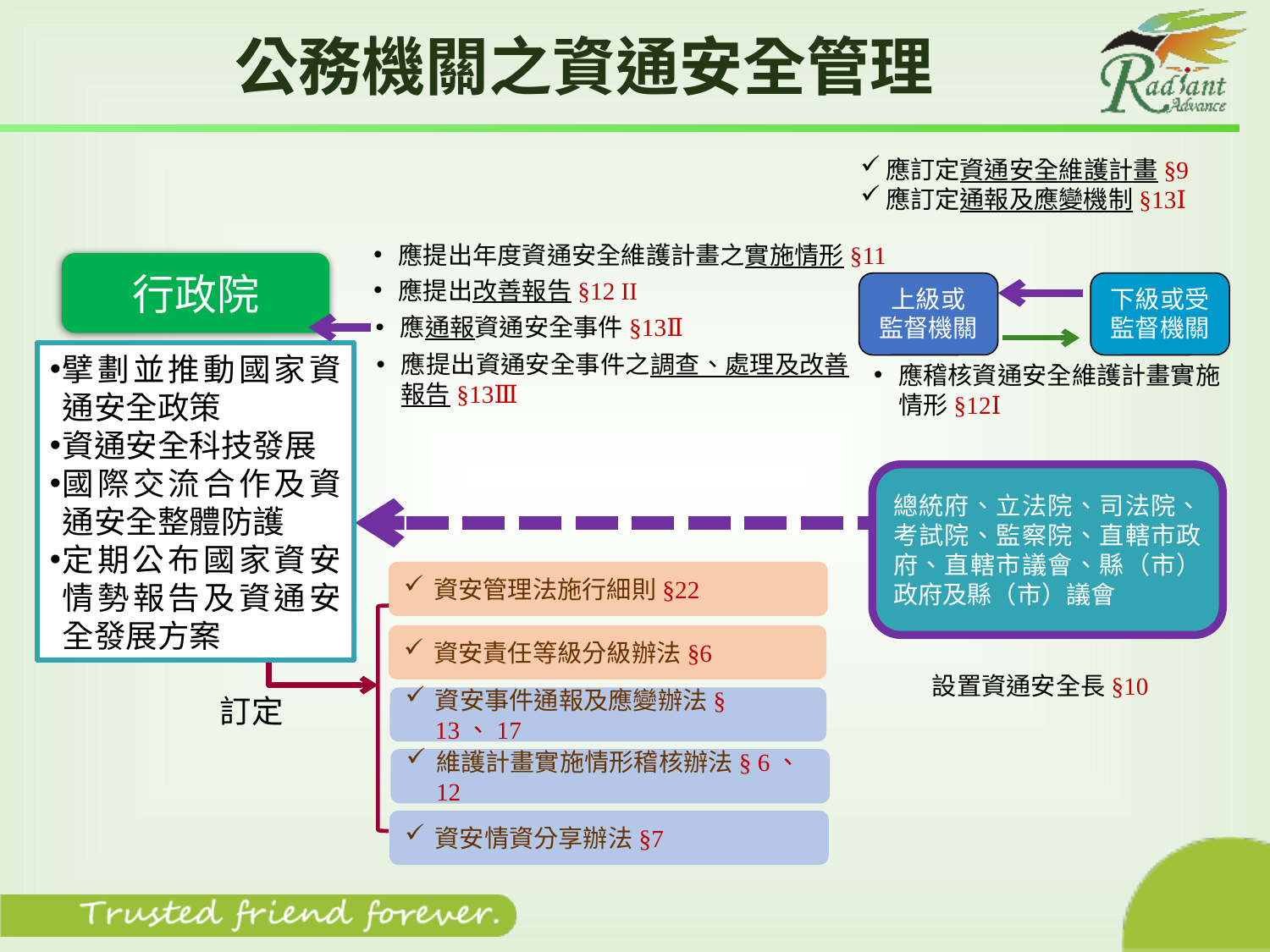

# 公務機關之資通安全管理
應訂定資通安全維護計畫§9
應訂定通報及應變機制§13Ⅰ
應提出年度資通安全維護計畫之實施情形§11
行政院
擘劃並推動國家資通安全政策
資通安全科技發展
國際交流合作及資通安全整體防護
定期公布國家資安情勢報告及資通安全發展方案
應提出改善報告§12 II
上級或
監督機關
下級或受監督機關
應通報資通安全事件§13Ⅱ
應提出資通安全事件之調查、處理及改善報告§13Ⅲ
應稽核資通安全維護計畫實施情形§12Ⅰ
總統府、立法院、司法院、考試院、監察院、直轄市政府、直轄市議會、縣（市）政府及縣（市）議會
資安管理法施行細則§22

資安責任等級分級辦法§6
設置資通安全長§10
訂定
資安事件通報及應變辦法§ 13、17
維護計畫實施情形稽核辦法§ 6、12
資安情資分享辦法§7